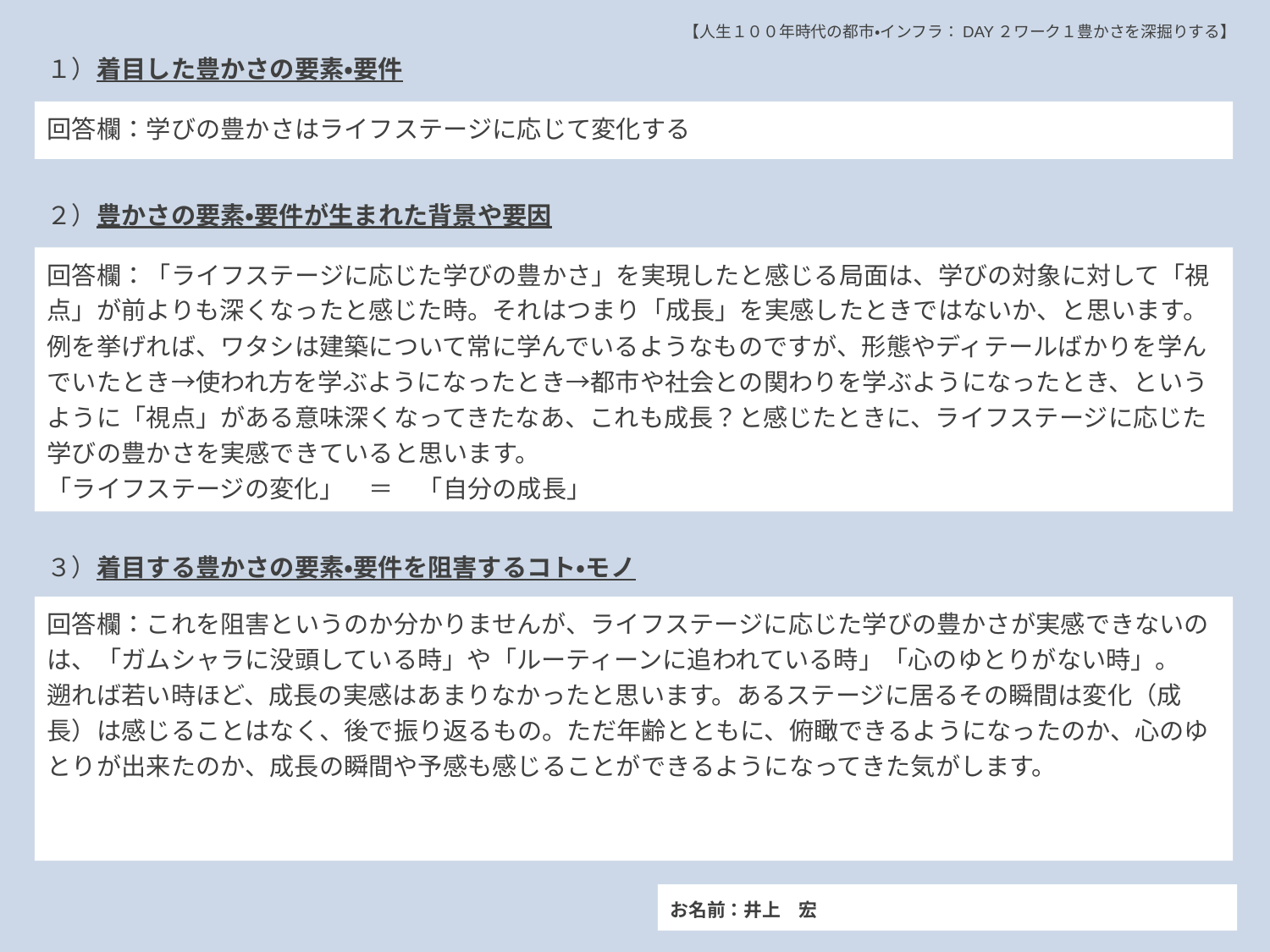

【人生１００年時代の都市・インフラ：DAY２ワーク１豊かさを深掘りする】
１）着目した豊かさの要素・要件
# 回答欄：学びの豊かさはライフステージに応じて変化する
２）豊かさの要素・要件が生まれた背景や要因
回答欄：「ライフステージに応じた学びの豊かさ」を実現したと感じる局面は、学びの対象に対して「視点」が前よりも深くなったと感じた時。それはつまり「成長」を実感したときではないか、と思います。
例を挙げれば、ワタシは建築について常に学んでいるようなものですが、形態やディテールばかりを学んでいたとき→使われ方を学ぶようになったとき→都市や社会との関わりを学ぶようになったとき、というように「視点」がある意味深くなってきたなあ、これも成長？と感じたときに、ライフステージに応じた学びの豊かさを実感できていると思います。
「ライフステージの変化」　＝　「自分の成長」
３）着目する豊かさの要素・要件を阻害するコト・モノ
回答欄：これを阻害というのか分かりませんが、ライフステージに応じた学びの豊かさが実感できないのは、「ガムシャラに没頭している時」や「ルーティーンに追われている時」「心のゆとりがない時」。
遡れば若い時ほど、成長の実感はあまりなかったと思います。あるステージに居るその瞬間は変化（成長）は感じることはなく、後で振り返るもの。ただ年齢とともに、俯瞰できるようになったのか、心のゆとりが出来たのか、成長の瞬間や予感も感じることができるようになってきた気がします。
お名前：井上　宏